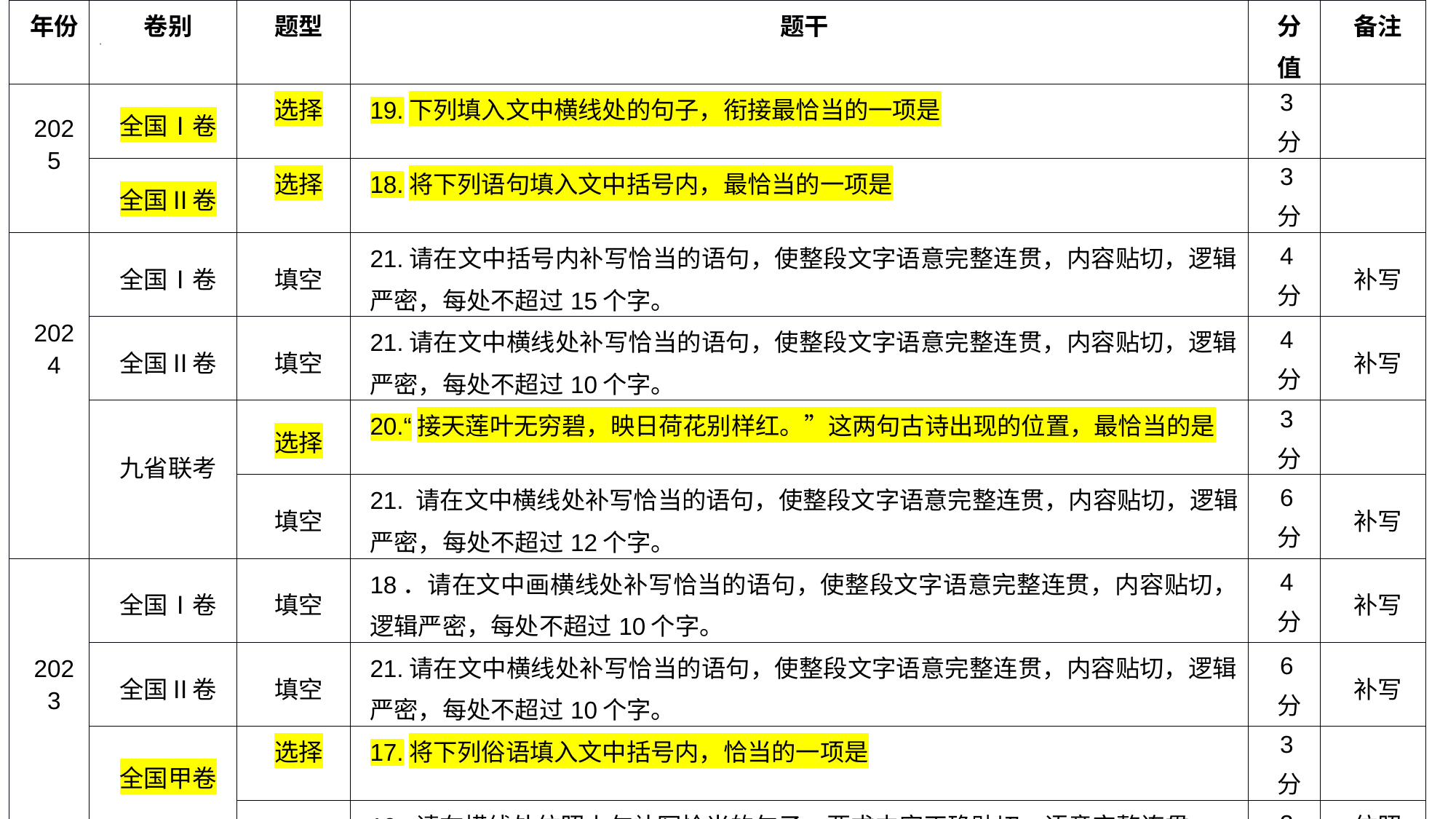

| 年份 | 卷别 | 题型 | 题干 | 分值 | 备注 |
| --- | --- | --- | --- | --- | --- |
| 2025 | 全国Ⅰ卷 | 选择 | 19.下列填入文中横线处的句子，衔接最恰当的一项是 | 3分 |  |
|  | 全国Ⅱ卷 | 选择 | 18.将下列语句填入文中括号内，最恰当的一项是 | 3分 |  |
| 2024 | 全国Ⅰ卷 | 填空 | 21.请在文中括号内补写恰当的语句，使整段文字语意完整连贯，内容贴切，逻辑严密，每处不超过15个字。 | 4分 | 补写 |
|  | 全国Ⅱ卷 | 填空 | 21.请在文中横线处补写恰当的语句，使整段文字语意完整连贯，内容贴切，逻辑严密，每处不超过10个字。 | 4分 | 补写 |
|  | 九省联考 | 选择 | 20.“接天莲叶无穷碧，映日荷花别样红。”这两句古诗出现的位置，最恰当的是 | 3分 |  |
|  |  | 填空 | 21. 请在文中横线处补写恰当的语句，使整段文字语意完整连贯，内容贴切，逻辑严密，每处不超过12个字。 | 6分 | 补写 |
| 2023 | 全国Ⅰ卷 | 填空 | 18．请在文中画横线处补写恰当的语句，使整段文字语意完整连贯，内容贴切，逻辑严密，每处不超过10个字。 | 4分 | 补写 |
|  | 全国Ⅱ卷 | 填空 | 21.请在文中横线处补写恰当的语句，使整段文字语意完整连贯，内容贴切，逻辑严密，每处不超过10个字。 | 6分 | 补写 |
|  | 全国甲卷 | 选择 | 17.将下列俗语填入文中括号内，恰当的一项是 | 3分 |  |
|  |  | 填空 | 19. 请在横线处仿照上句补写恰当的句子，要求内容正确贴切，语意完整连贯。 | 3分 | 仿照 补写 |
|  | 全国乙卷 | 填空 | 20.请在文中横线处补写恰当的语句，使整段文字语意完整连贯，内容贴切，逻辑严密。每处不超过10个字。 | 6分 | 补写 |